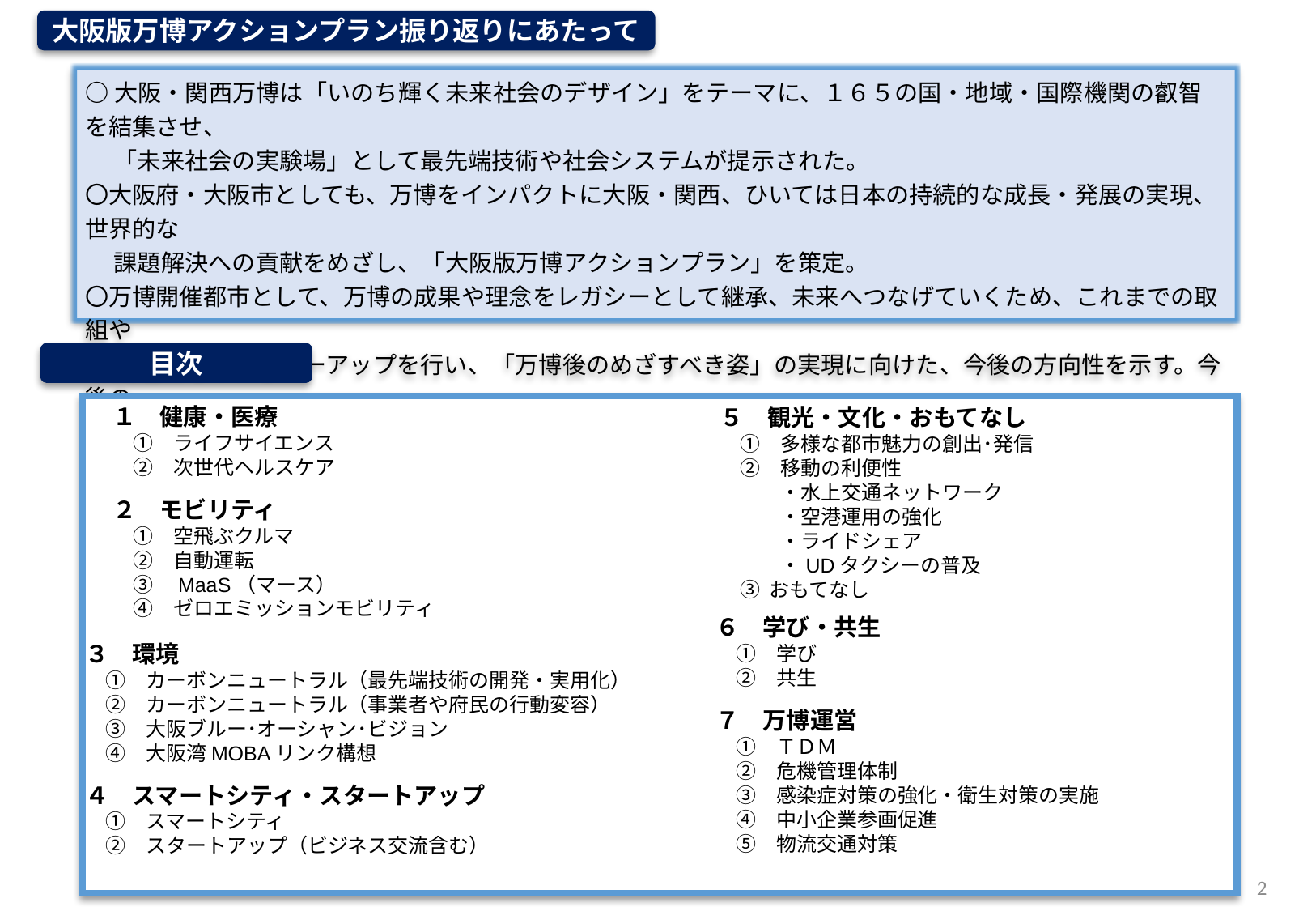

大阪版万博アクションプラン振り返りにあたって
○大阪・関西万博は「いのち輝く未来社会のデザイン」をテーマに、１６５の国・地域・国際機関の叡智を結集させ、
　 「未来社会の実験場」として最先端技術や社会システムが提示された。
〇大阪府・大阪市としても、万博をインパクトに大阪・関西、ひいては日本の持続的な成長・発展の実現、世界的な
　 課題解決への貢献をめざし、「大阪版万博アクションプラン」を策定。
〇万博開催都市として、万博の成果や理念をレガシーとして継承、未来へつなげていくため、これまでの取組や
　 到達点等のフォローアップを行い、「万博後のめざすべき姿」の実現に向けた、今後の方向性を示す。今後の
　 取組については「Beyond EXPO 2025」等において具体化していく。

目次

１　健康・医療
　①　ライフサイエンス
　②　次世代ヘルスケア

２　モビリティ
　①　空飛ぶクルマ
　②　自動運転
　③　MaaS（マース）
　④　ゼロエミッションモビリティ
５　観光・文化・おもてなし
　①　多様な都市魅力の創出･発信
　②　移動の利便性
　　　・水上交通ネットワーク
　　　・空港運用の強化
　　　・ライドシェア
　　　・UDタクシーの普及
　③  おもてなし

６　学び・共生
　①　学び
　②　共生

７　万博運営
　①　ＴＤＭ
　②　危機管理体制
　③　感染症対策の強化・衛生対策の実施
　④　中小企業参画促進
　⑤　物流交通対策
３　環境
　①　カーボンニュートラル（最先端技術の開発・実用化）
　②　カーボンニュートラル（事業者や府民の行動変容）
　③　大阪ブルー･オーシャン･ビジョン
　④　大阪湾MOBAリンク構想

４　スマートシティ・スタートアップ
　①　スマートシティ
　②　スタートアップ（ビジネス交流含む）

2
※下線部は新たに追加した項目